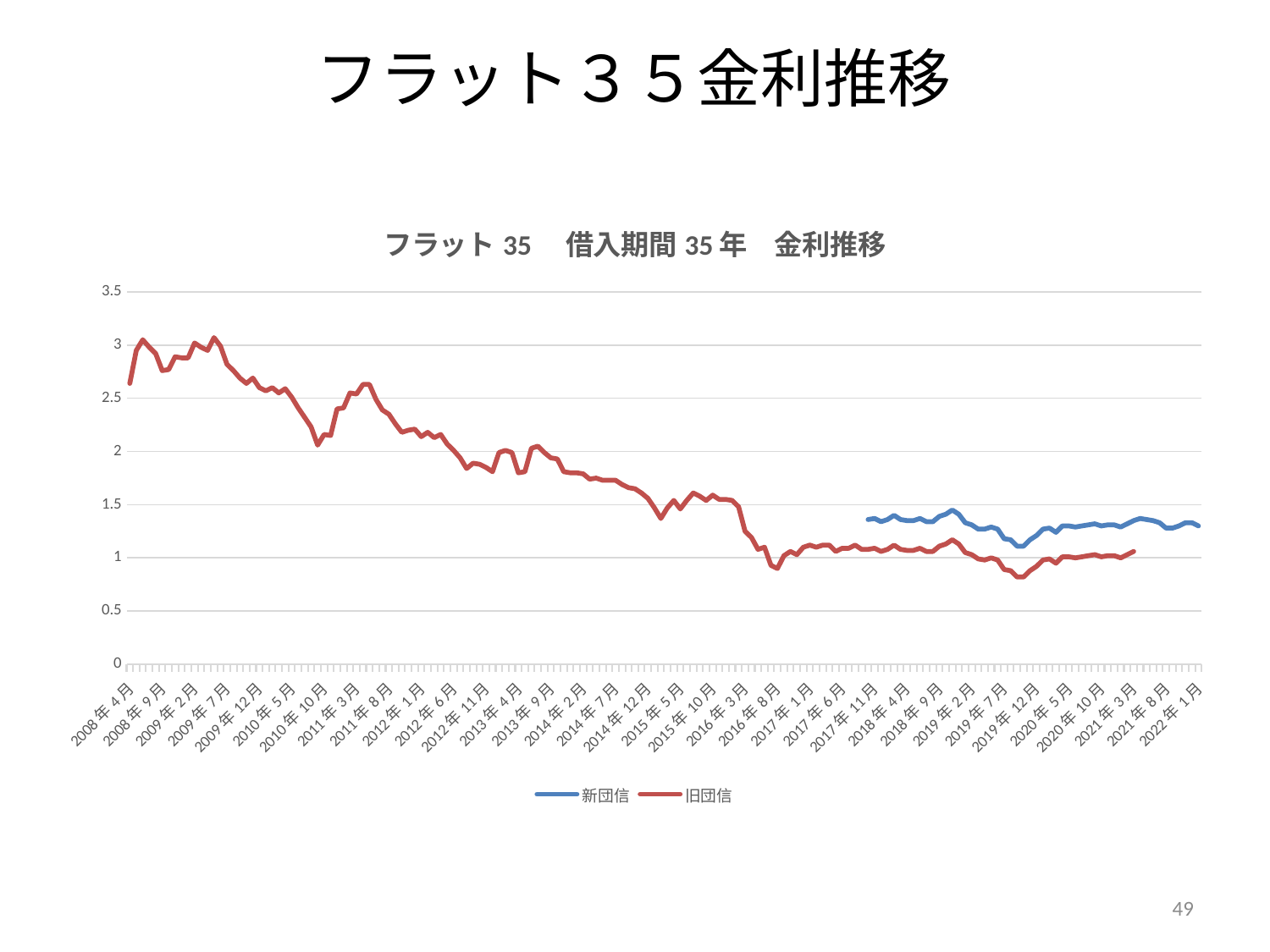

# フラット３５金利推移

### Chart: フラット35　借入期間35年　金利推移

| Category | 新団信 | 旧団信 |
|---|---|---|
| 44562 | 1.3 | None |
| 44531 | 1.33 | None |
| 44501 | 1.33 | None |
| 44470 | 1.3 | None |
| 44440 | 1.28 | None |
| 44409 | 1.28 | None |
| 44378 | 1.33 | None |
| 44348 | 1.35 | None |
| 44317 | 1.36 | None |
| 44287 | 1.37 | None |
| 44256 | 1.35 | 1.06 |
| 44228 | 1.32 | 1.03 |
| 44197 | 1.29 | 1.0 |
| 44166 | 1.31 | 1.02 |
| 44136 | 1.31 | 1.02 |
| 44105 | 1.3 | 1.01 |
| 44075 | 1.32 | 1.03 |
| 44044 | 1.31 | 1.02 |
| 44013 | 1.3 | 1.01 |
| 43983 | 1.29 | 1.0 |
| 43952 | 1.3 | 1.01 |
| 43922 | 1.3 | 1.01 |
| 43891 | 1.24 | 0.95 |
| 43862 | 1.28 | 0.99 |
| 43831 | 1.27 | 0.98 |
| 43800 | 1.21 | 0.92 |
| 43770 | 1.17 | 0.88 |
| 43739 | 1.11 | 0.82 |
| 43709 | 1.11 | 0.82 |
| 43678 | 1.17 | 0.88 |
| 43647 | 1.18 | 0.89 |
| 43617 | 1.27 | 0.98 |
| 43586 | 1.29 | 1.0 |
| 43556 | 1.27 | 0.98 |
| 43525 | 1.27 | 0.99 |
| 43497 | 1.31 | 1.03 |
| 43466 | 1.33 | 1.05 |
| 43435 | 1.41 | 1.13 |
| 43405 | 1.45 | 1.17 |
| 43374 | 1.41 | 1.13 |
| 43344 | 1.39 | 1.11 |
| 43313 | 1.34 | 1.06 |
| 43282 | 1.34 | 1.06 |
| 43252 | 1.37 | 1.09 |
| 43221 | 1.35 | 1.07 |
| 43191 | 1.35 | 1.07 |
| 43160 | 1.36 | 1.08 |
| 43132 | 1.4 | 1.12 |
| 43101 | 1.36 | 1.08 |
| 43070 | 1.34 | 1.06 |
| 43040 | 1.37 | 1.09 |
| 43009 | 1.36 | 1.08 |
| 42979 | None | 1.08 |
| 42948 | None | 1.12 |
| 42917 | None | 1.09 |
| 42887 | None | 1.09 |
| 42856 | None | 1.06 |
| 42826 | None | 1.12 |
| 42795 | None | 1.12 |
| 42767 | None | 1.1 |
| 42736 | None | 1.12 |
| 42705 | None | 1.1 |
| 42675 | None | 1.03 |
| 42644 | None | 1.06 |
| 42614 | None | 1.02 |
| 42583 | None | 0.9 |
| 42552 | None | 0.93 |
| 42522 | None | 1.1 |
| 42491 | None | 1.08 |
| 42461 | None | 1.19 |
| 42430 | None | 1.25 |
| 42401 | None | 1.48 |
| 42370 | None | 1.54 |
| 42339 | None | 1.55 |
| 42309 | None | 1.55 |
| 42278 | None | 1.59 |
| 42248 | None | 1.54 |
| 42217 | None | 1.58 |
| 42186 | None | 1.61 |
| 42156 | None | 1.54 |
| 42125 | None | 1.46 |
| 42095 | None | 1.54 |
| 42064 | None | 1.47 |
| 42036 | None | 1.37 |
| 42005 | None | 1.47 |
| 41974 | None | 1.56 |
| 41944 | None | 1.61 |
| 41913 | None | 1.65 |
| 41883 | None | 1.66 |
| 41852 | None | 1.69 |
| 41821 | None | 1.73 |
| 41791 | None | 1.73 |
| 41760 | None | 1.73 |
| 41730 | None | 1.75 |
| 41699 | None | 1.74 |
| 41671 | None | 1.79 |
| 41640 | None | 1.8 |
| 41609 | None | 1.8 |
| 41579 | None | 1.81 |
| 41548 | None | 1.93 |
| 41518 | None | 1.94 |
| 41487 | None | 1.99 |
| 41456 | None | 2.05 |
| 41426 | None | 2.03 |
| 41395 | None | 1.81 |
| 41365 | None | 1.8 |
| 41334 | None | 1.99 |
| 41306 | None | 2.01 |
| 41275 | None | 1.99 |
| 41244 | None | 1.81 |
| 41214 | None | 1.85 |
| 41183 | None | 1.88 |
| 41153 | None | 1.89 |
| 41122 | None | 1.84 |
| 41091 | None | 1.94 |
| 41061 | None | 2.01 |
| 41030 | None | 2.07 |
| 41000 | None | 2.16 |
| 40969 | None | 2.13 |
| 40940 | None | 2.18 |
| 40909 | None | 2.14 |
| 40878 | None | 2.21 |
| 40848 | None | 2.2 |
| 40817 | None | 2.18 |
| 40787 | None | 2.26 |
| 40756 | None | 2.35 |
| 40725 | None | 2.39 |
| 40695 | None | 2.49 |
| 40664 | None | 2.63 |
| 40634 | None | 2.63 |
| 40603 | None | 2.54 |
| 40575 | None | 2.55 |
| 40544 | None | 2.41 |
| 40513 | None | 2.4 |
| 40483 | None | 2.15 |
| 40452 | None | 2.16 |
| 40422 | None | 2.06 |
| 40391 | None | 2.23 |
| 40360 | None | 2.32 |
| 40330 | None | 2.41 |
| 40299 | None | 2.51 |
| 40269 | None | 2.59 |
| 40238 | None | 2.55 |
| 40210 | None | 2.6 |
| 40179 | None | 2.57 |
| 40148 | None | 2.6 |
| 40118 | None | 2.69 |
| 40087 | None | 2.64 |
| 40057 | None | 2.69 |
| 40026 | None | 2.76 |
| 39995 | None | 2.82 |
| 39965 | None | 2.99 |
| 39934 | None | 3.07 |
| 39904 | None | 2.95 |
| 39873 | None | 2.98 |
| 39845 | None | 3.02 |
| 39814 | None | 2.88 |
| 39783 | None | 2.88 |
| 39753 | None | 2.89 |
| 39722 | None | 2.77 |
| 39692 | None | 2.76 |
| 39661 | None | 2.92 |
| 39630 | None | 2.98 |
| 39600 | None | 3.05 |
| 39569 | None | 2.95 |
| 39539 | None | 2.64 |
49